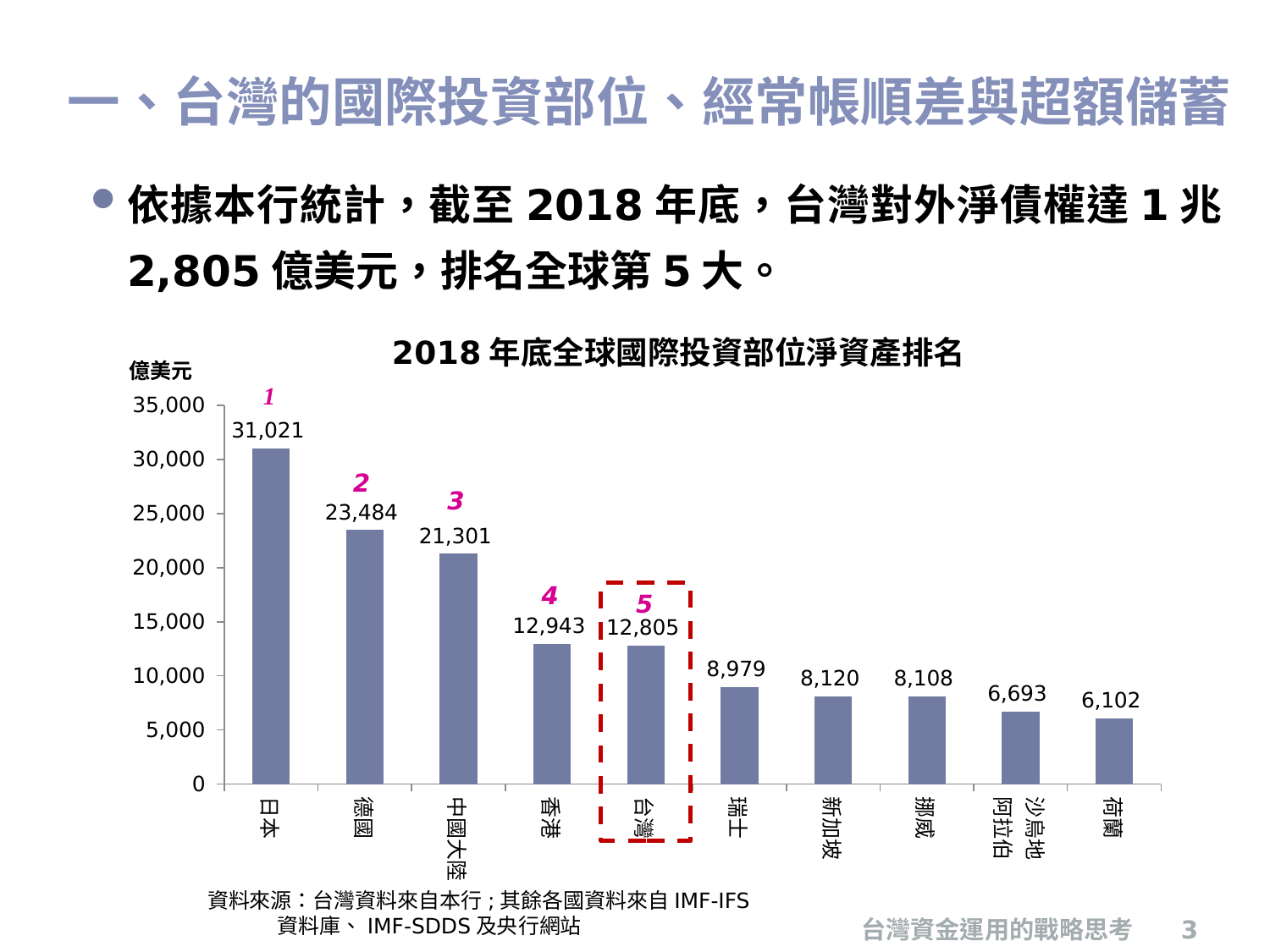

# 一、台灣的國際投資部位、經常帳順差與超額儲蓄
依據本行統計，截至2018年底，台灣對外淨債權達1兆2,805億美元，排名全球第5大。

### Chart: 2018年底全球國際投資部位淨資產排名

| Category |  |
|---|---|
| 日本 | 31021.354304885397 |
| 德國 | 23484.255880590208 |
| 中國大陸 | 21300.9010869814 |
| 香港 | 12943.393910238898 |
| 台灣 | 12805.019999999999 |
| 瑞士 | 8978.9971683974 |
| 新加坡 | 8119.970474997997 |
| 挪威 | 8107.620155783759 |
| 沙烏地
阿拉伯 | 6692.950571143111 |
| 荷蘭 | 6102.241699451697 |
資料來源：台灣資料來自本行;其餘各國資料來自IMF-IFS
              資料庫、IMF-SDDS及央行網站
台灣資金運用的戰略思考
3